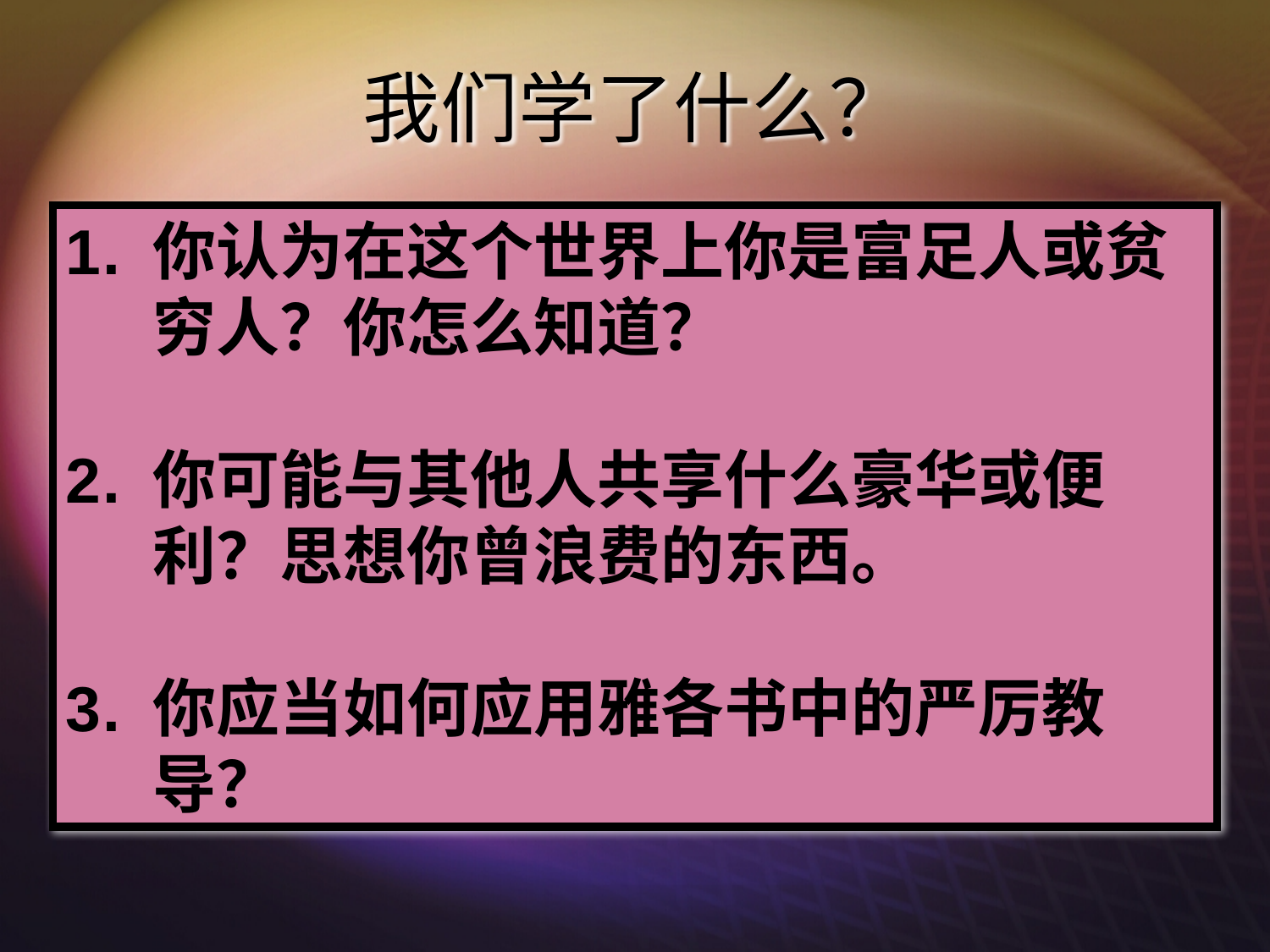

# 我们学了什么？
你认为在这个世界上你是富足人或贫穷人？你怎么知道？

你可能与其他人共享什么豪华或便利？思想你曾浪费的东西。

你应当如何应用雅各书中的严厉教导？